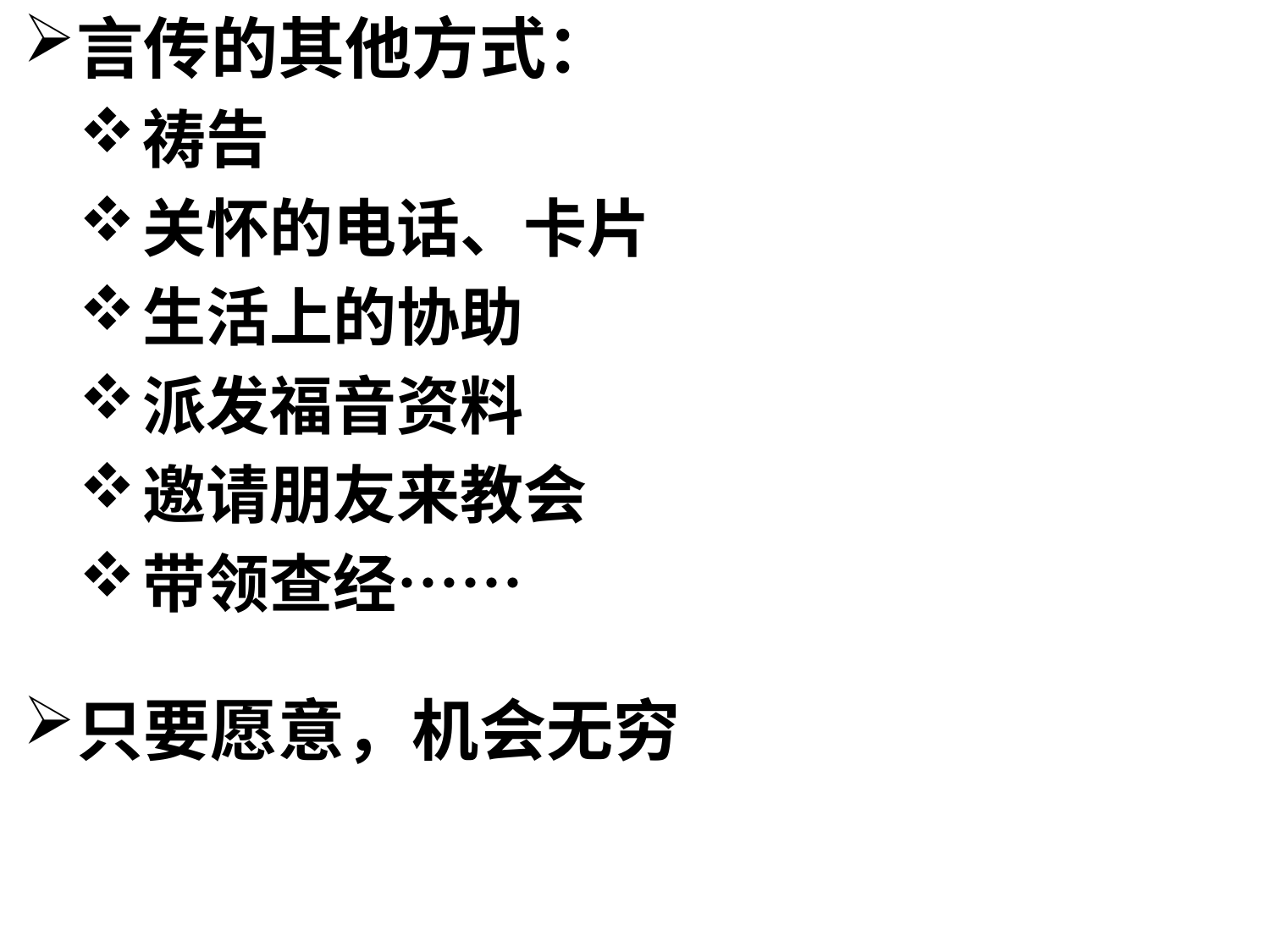

言传的其他方式：
祷告
关怀的电话、卡片
生活上的协助
派发福音资料
邀请朋友来教会
带领查经……

只要愿意，机会无穷